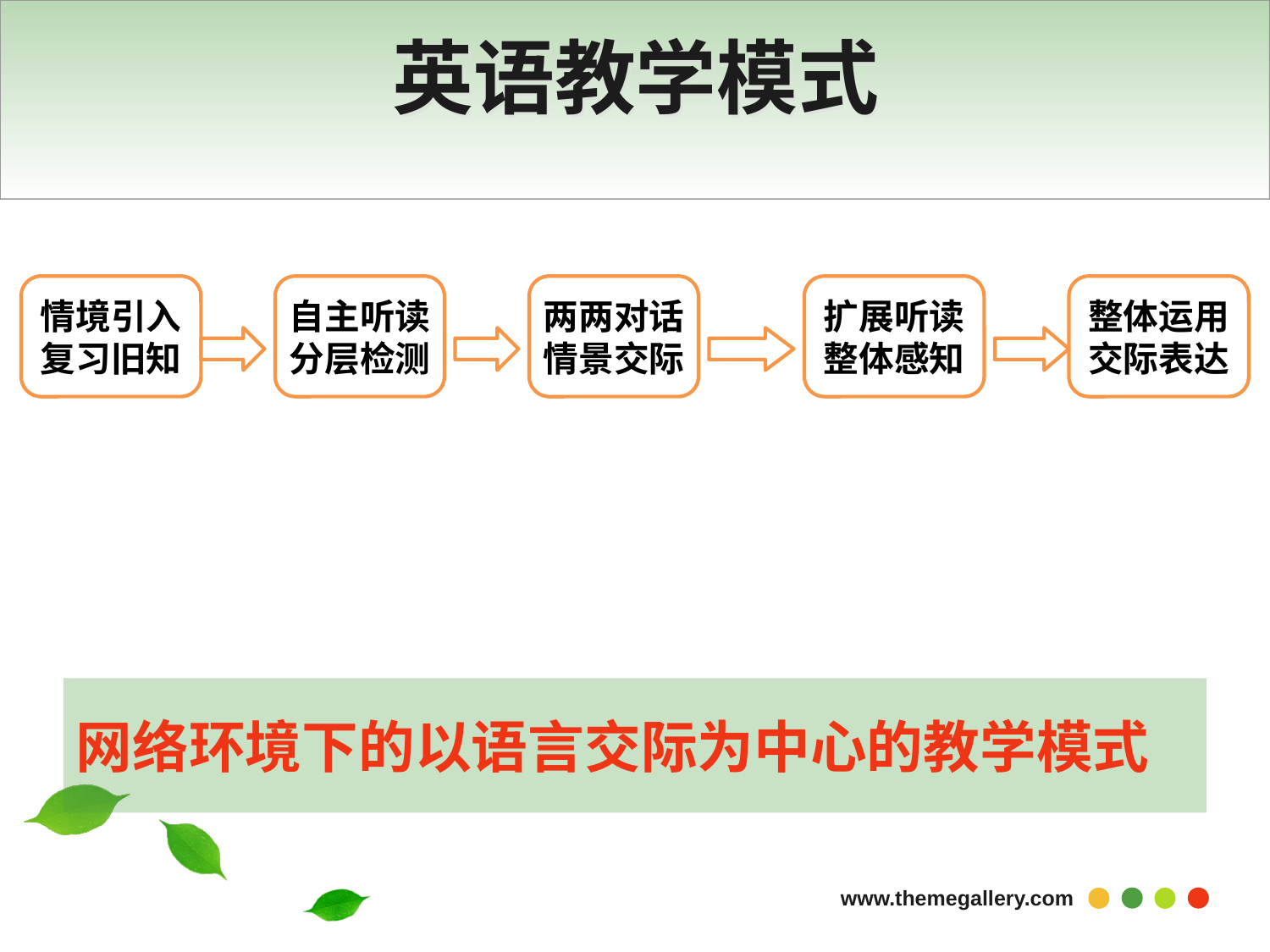

# 英语教学模式

情境引入
复习旧知

自主听读
分层检测
两两对话
情景交际

扩展听读
整体感知

整体运用
交际表达

网络环境下的以语言交际为中心的教学模式